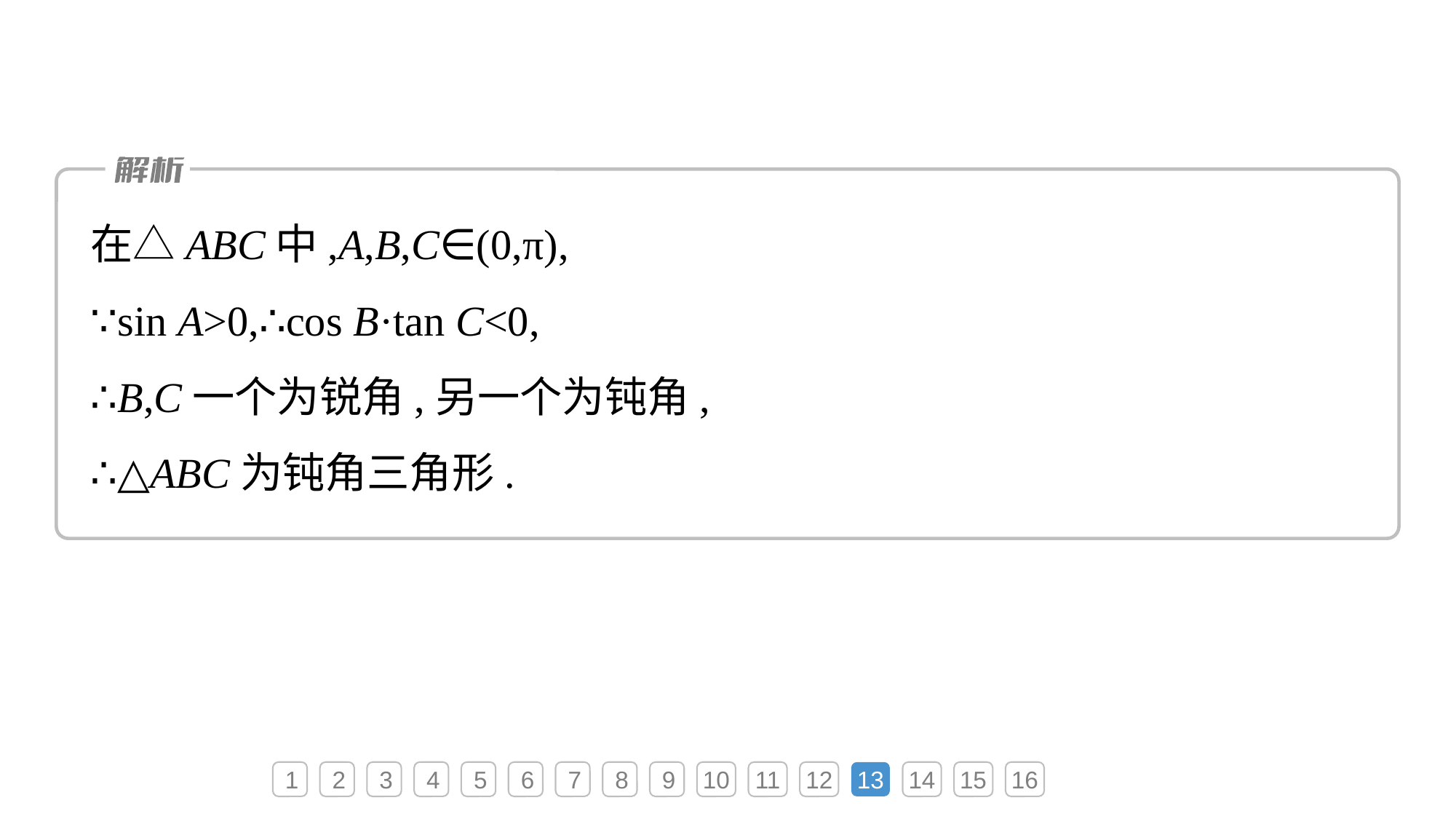

在△ABC中,A,B,C∈(0,π),
∵sin A>0,∴cos B·tan C<0,
∴B,C一个为锐角,另一个为钝角,
∴△ABC为钝角三角形.
1
2
3
4
5
6
7
8
9
10
11
12
13
14
15
16